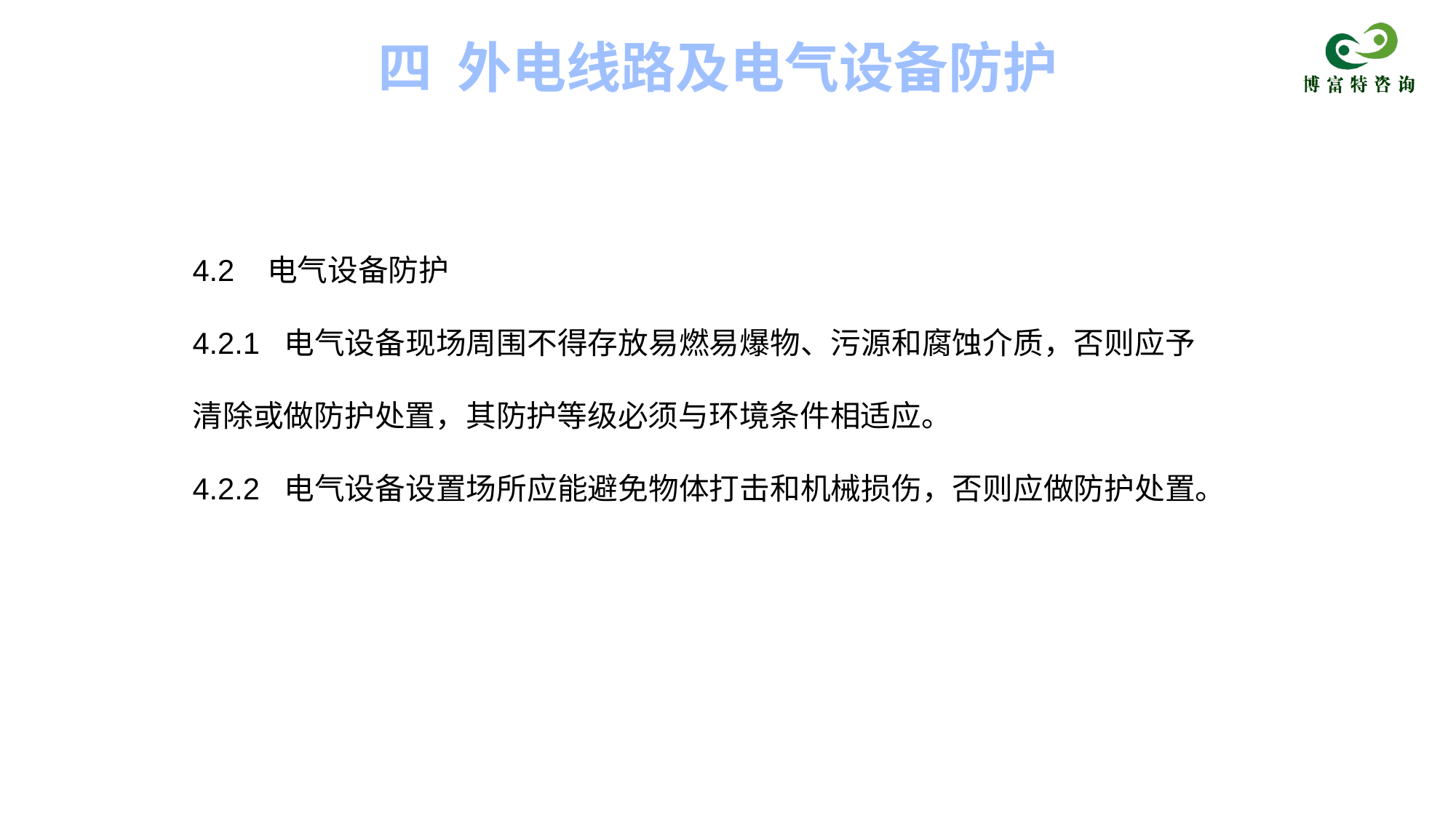

四  外电线路及电气设备防护
4.2   电气设备防护
4.2.1  电气设备现场周围不得存放易燃易爆物、污源和腐蚀介质，否则应予
清除或做防护处置，其防护等级必须与环境条件相适应。
4.2.2  电气设备设置场所应能避免物体打击和机械损伤，否则应做防护处置。